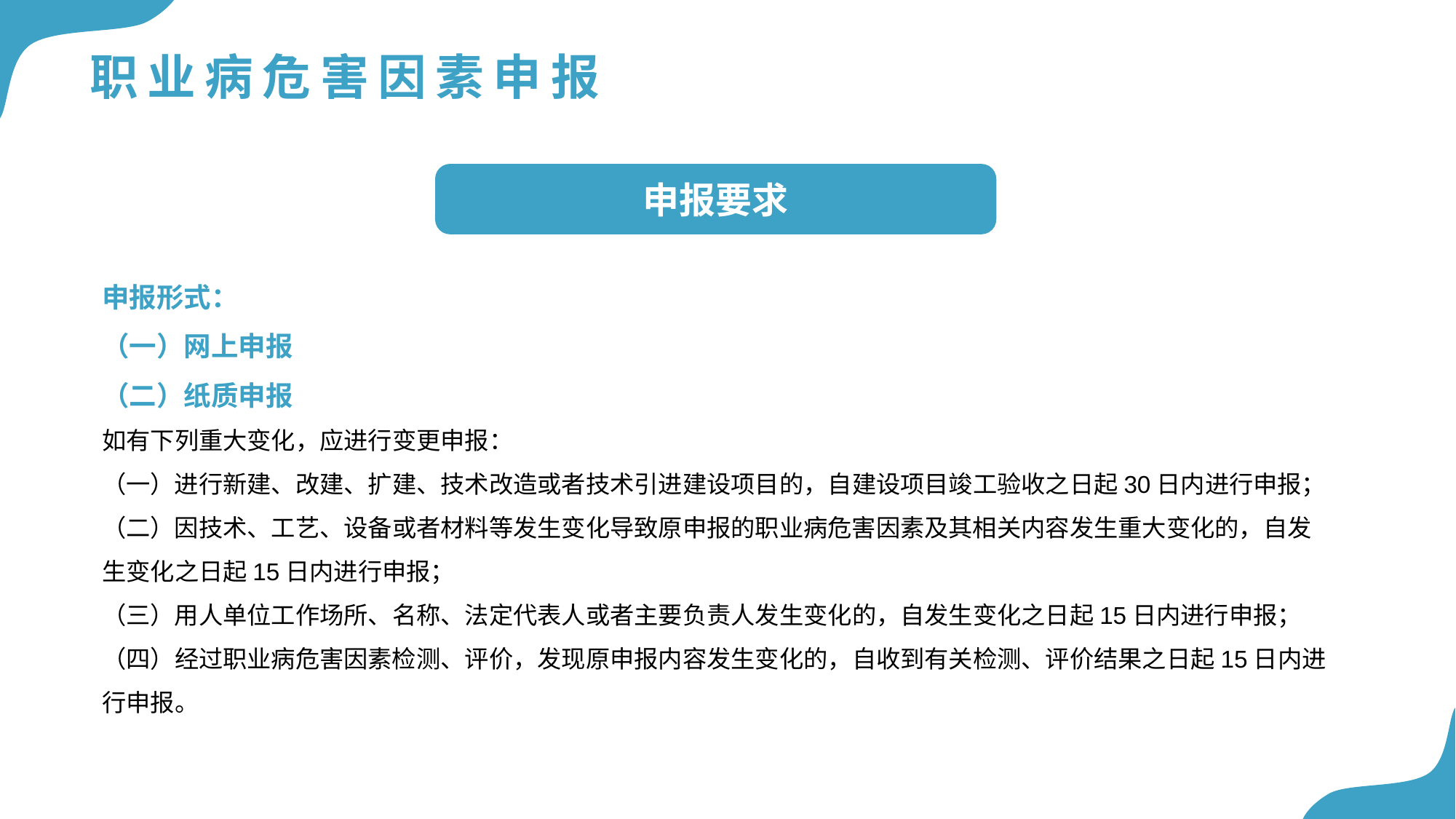

# 职业病危害因素申报
申报要求
申报形式：
（一）网上申报
（二）纸质申报
如有下列重大变化，应进行变更申报：
（一）进行新建、改建、扩建、技术改造或者技术引进建设项目的，自建设项目竣工验收之日起30日内进行申报；
（二）因技术、工艺、设备或者材料等发生变化导致原申报的职业病危害因素及其相关内容发生重大变化的，自发生变化之日起15日内进行申报；
（三）用人单位工作场所、名称、法定代表人或者主要负责人发生变化的，自发生变化之日起15日内进行申报；
（四）经过职业病危害因素检测、评价，发现原申报内容发生变化的，自收到有关检测、评价结果之日起15日内进行申报。